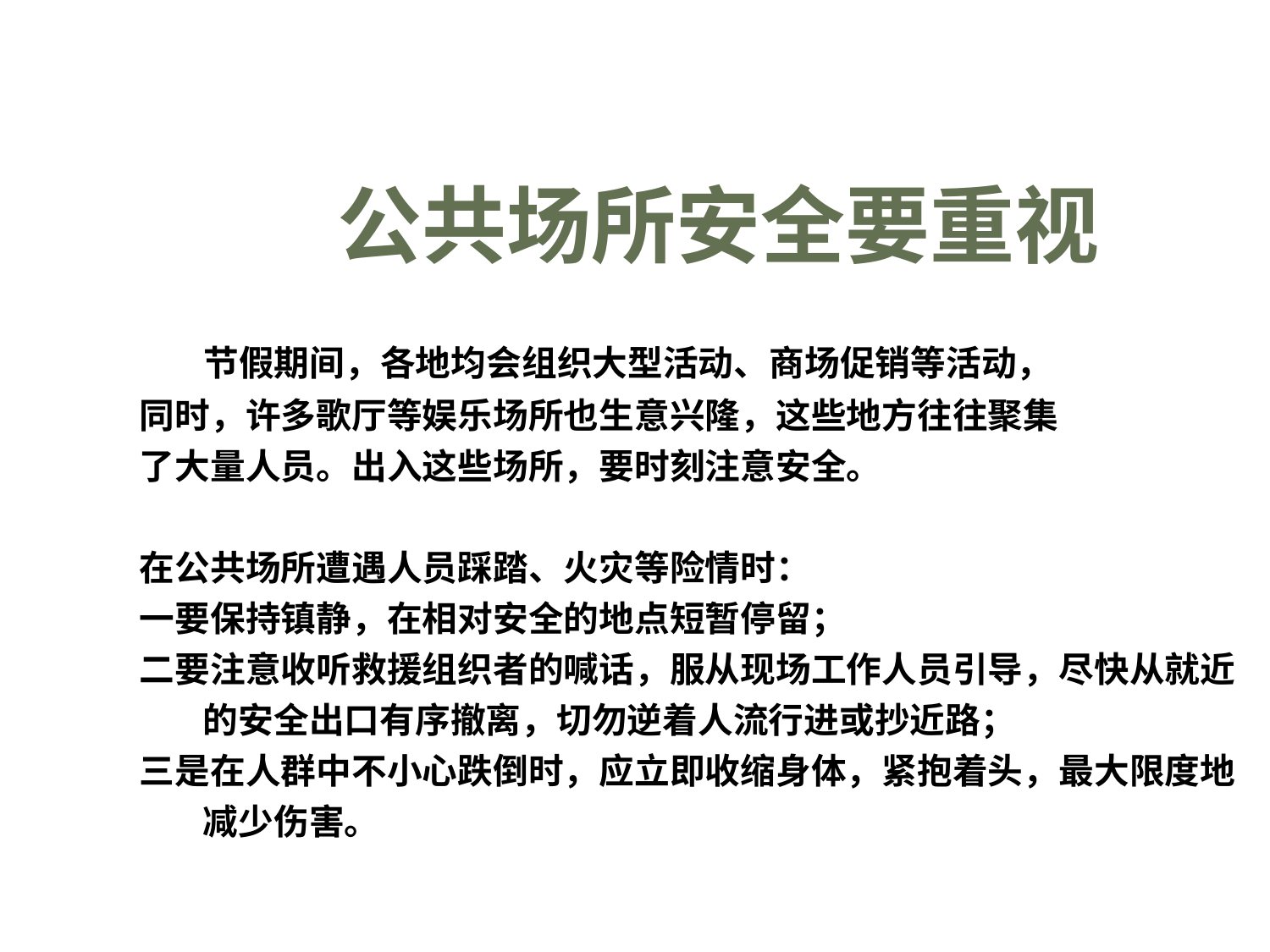

公共场所安全要重视
      节假期间，各地均会组织大型活动、商场促销等活动，
同时，许多歌厅等娱乐场所也生意兴隆，这些地方往往聚集
了大量人员。出入这些场所，要时刻注意安全。

在公共场所遭遇人员踩踏、火灾等险情时：
一要保持镇静，在相对安全的地点短暂停留；
二要注意收听救援组织者的喊话，服从现场工作人员引导，尽快从就近的安全出口有序撤离，切勿逆着人流行进或抄近路；
三是在人群中不小心跌倒时，应立即收缩身体，紧抱着头，最大限度地减少伤害。